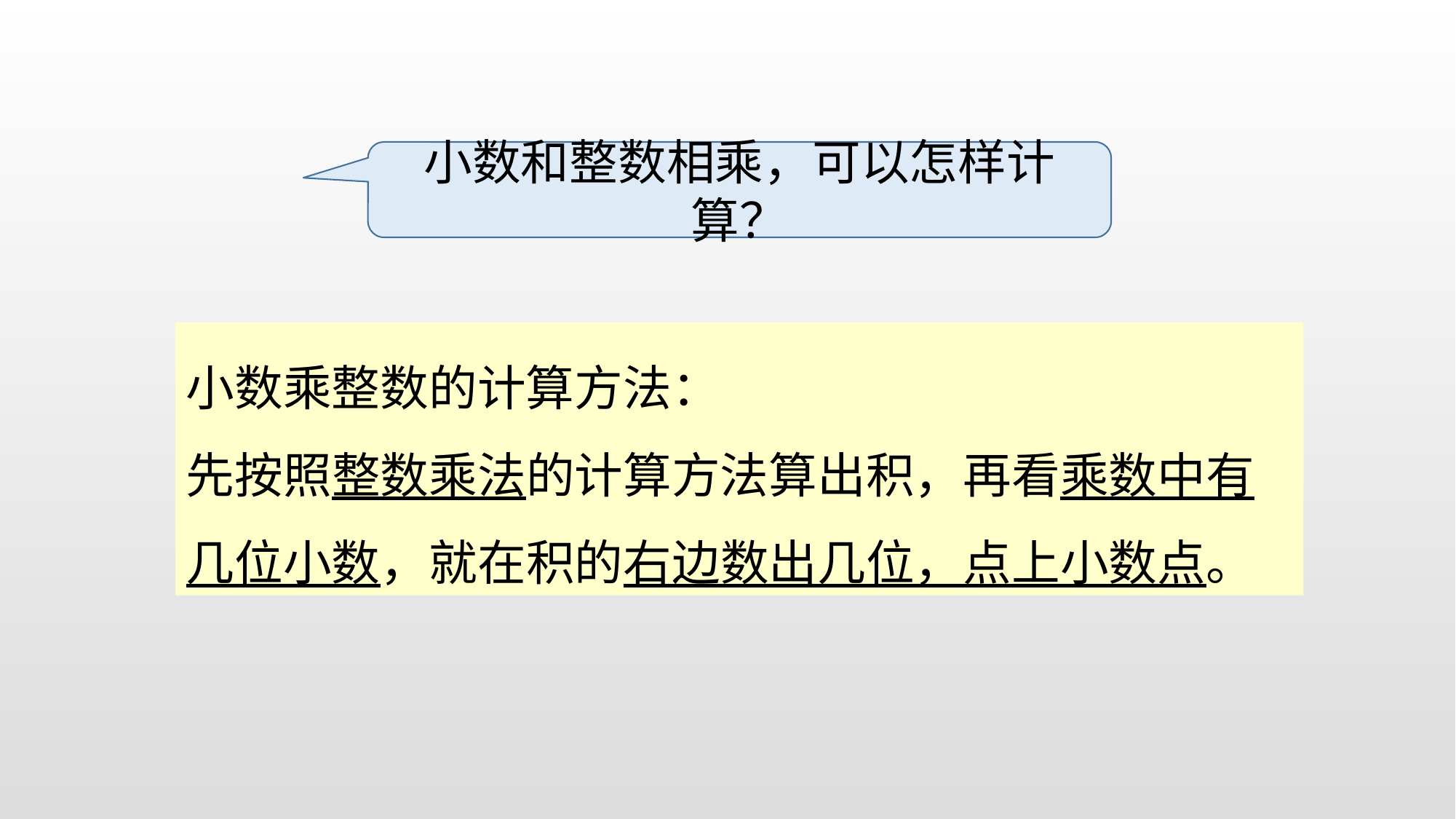

小数和整数相乘，可以怎样计算？
小数乘整数的计算方法：
先按照整数乘法的计算方法算出积，再看乘数中有几位小数，就在积的右边数出几位，点上小数点。